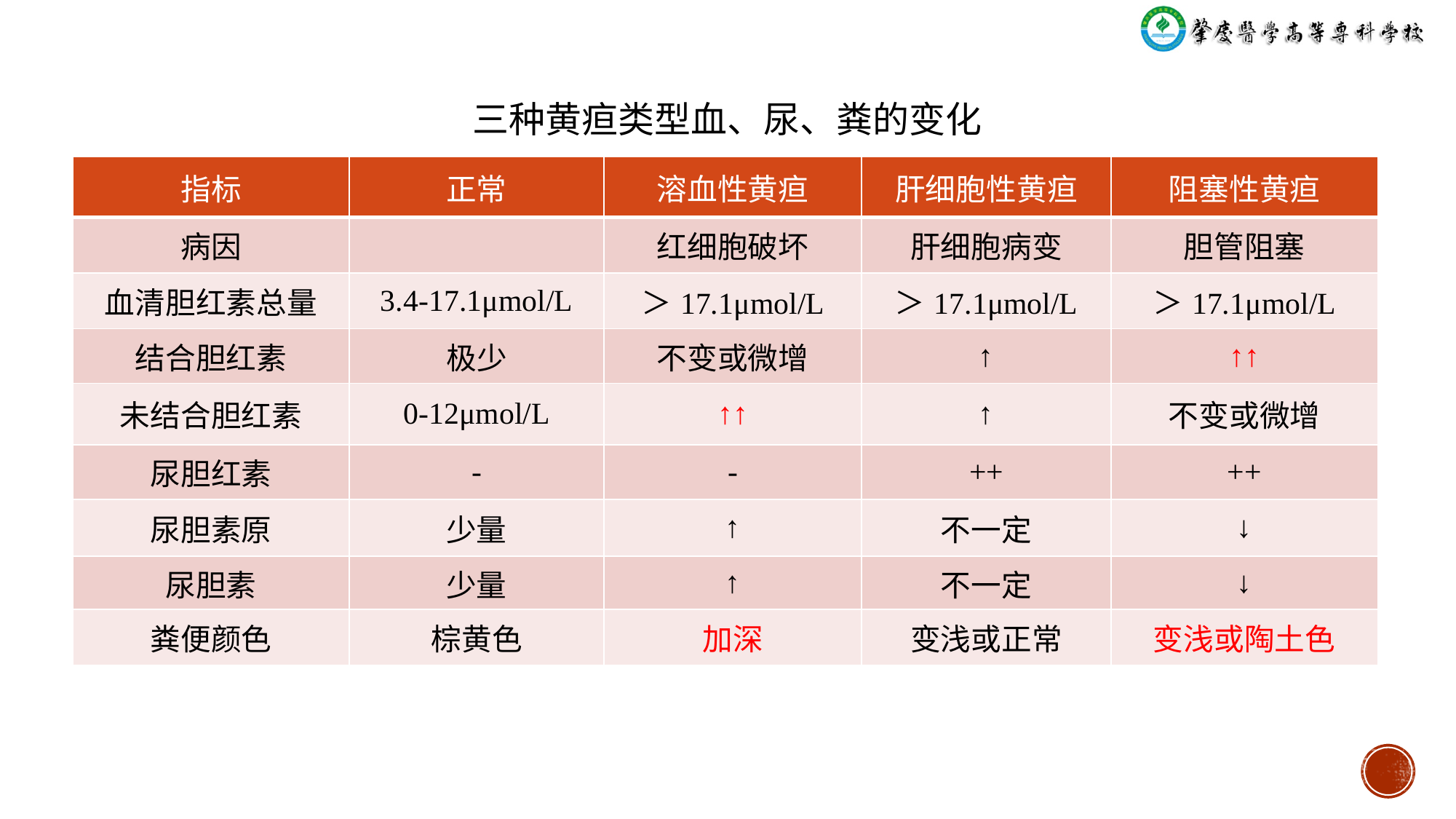

三种黄疸类型血、尿、粪的变化
| 指标 | 正常 | 溶血性黄疸 | 肝细胞性黄疸 | 阻塞性黄疸 |
| --- | --- | --- | --- | --- |
| 病因 |  | 红细胞破坏 | 肝细胞病变 | 胆管阻塞 |
| 血清胆红素总量 | 3.4-17.1μmol/L | ＞17.1μmol/L | ＞17.1μmol/L | ＞17.1μmol/L |
| 结合胆红素 | 极少 | 不变或微增 | ↑ | ↑↑ |
| 未结合胆红素 | 0-12μmol/L | ↑↑ | ↑ | 不变或微增 |
| 尿胆红素 | - | - | ++ | ++ |
| 尿胆素原 | 少量 | ↑ | 不一定 | ↓ |
| 尿胆素 | 少量 | ↑ | 不一定 | ↓ |
| 粪便颜色 | 棕黄色 | 加深 | 变浅或正常 | 变浅或陶土色 |